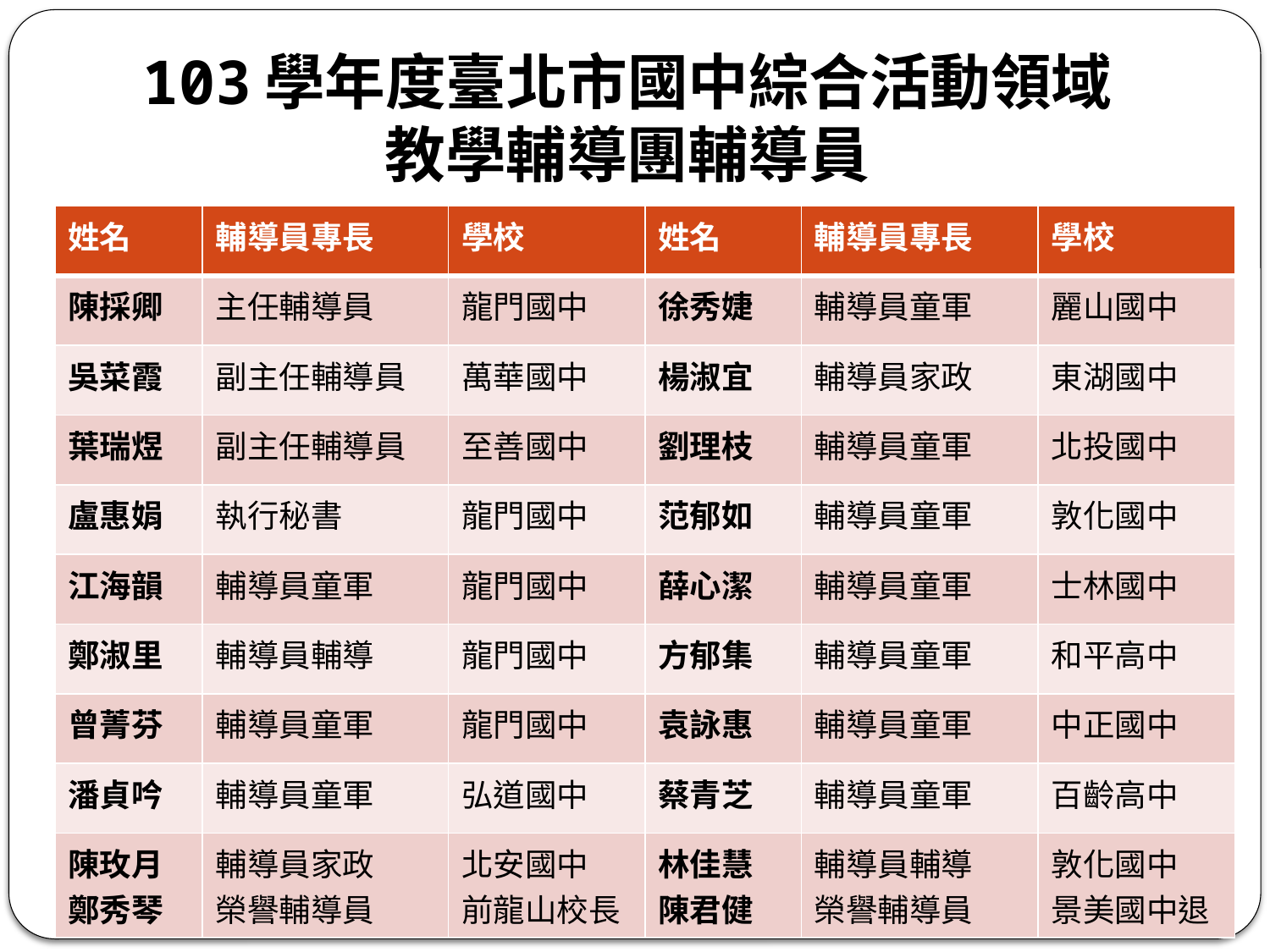

# 103學年度臺北市國中綜合活動領域 教學輔導團輔導員
| 姓名 | 輔導員專長 | 學校 | 姓名 | 輔導員專長 | 學校 |
| --- | --- | --- | --- | --- | --- |
| 陳採卿 | 主任輔導員 | 龍門國中 | 徐秀婕 | 輔導員童軍 | 麗山國中 |
| 吳菜霞 | 副主任輔導員 | 萬華國中 | 楊淑宜 | 輔導員家政 | 東湖國中 |
| 葉瑞煜 | 副主任輔導員 | 至善國中 | 劉理枝 | 輔導員童軍 | 北投國中 |
| 盧惠娟 | 執行秘書 | 龍門國中 | 范郁如 | 輔導員童軍 | 敦化國中 |
| 江海韻 | 輔導員童軍 | 龍門國中 | 薛心潔 | 輔導員童軍 | 士林國中 |
| 鄭淑里 | 輔導員輔導 | 龍門國中 | 方郁集 | 輔導員童軍 | 和平高中 |
| 曾菁芬 | 輔導員童軍 | 龍門國中 | 袁詠惠 | 輔導員童軍 | 中正國中 |
| 潘貞吟 | 輔導員童軍 | 弘道國中 | 蔡青芝 | 輔導員童軍 | 百齡高中 |
| 陳玫月 鄭秀琴 | 輔導員家政 榮譽輔導員 | 北安國中 前龍山校長 | 林佳慧 陳君健 | 輔導員輔導 榮譽輔導員 | 敦化國中 景美國中退 |